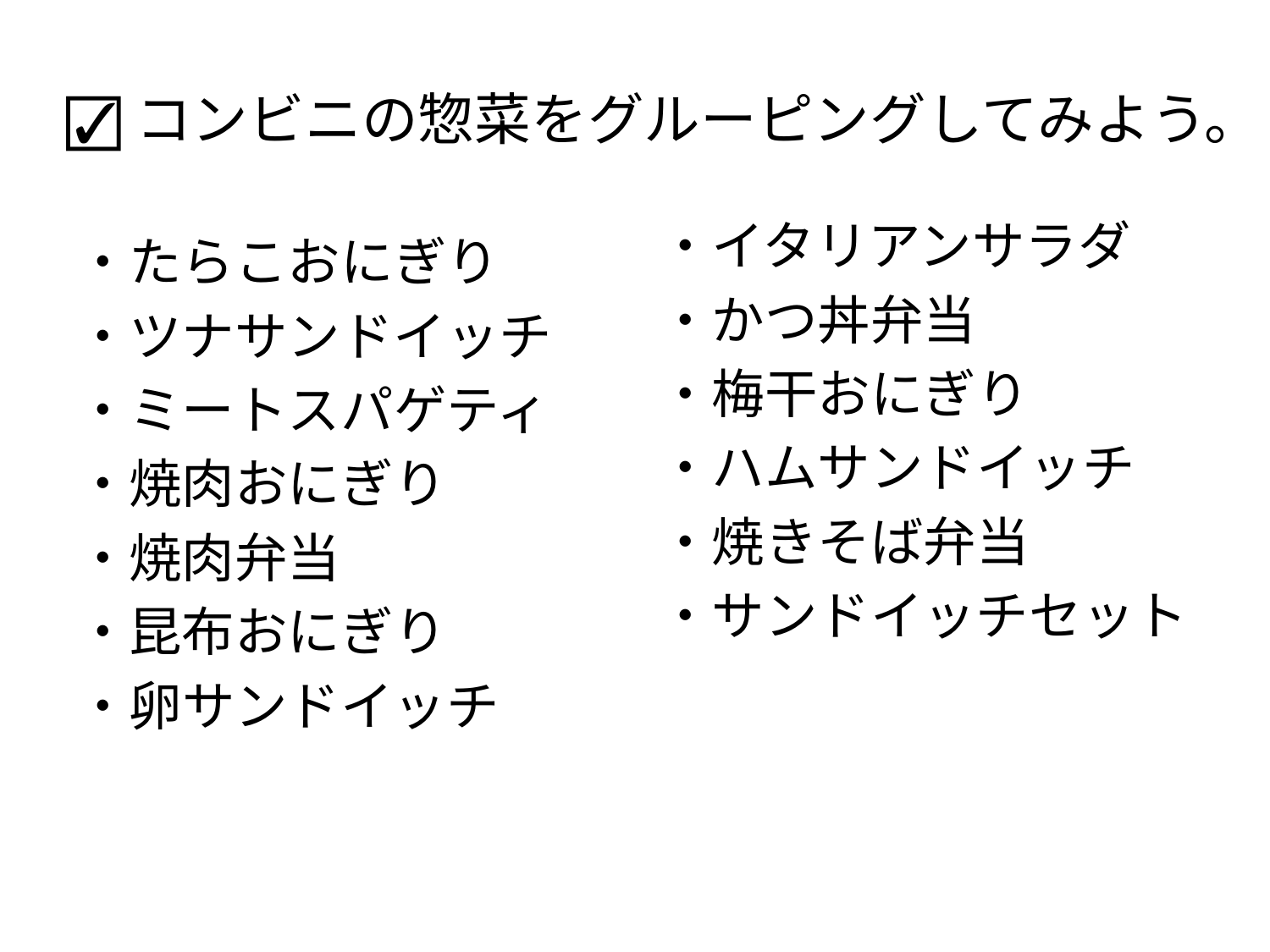

# ☑コンビニの惣菜をグルーピングしてみよう。
・イタリアンサラダ
・かつ丼弁当
・梅干おにぎり
・ハムサンドイッチ
・焼きそば弁当
・サンドイッチセット
・たらこおにぎり
・ツナサンドイッチ
・ミートスパゲティ
・焼肉おにぎり
・焼肉弁当
・昆布おにぎり
・卵サンドイッチ